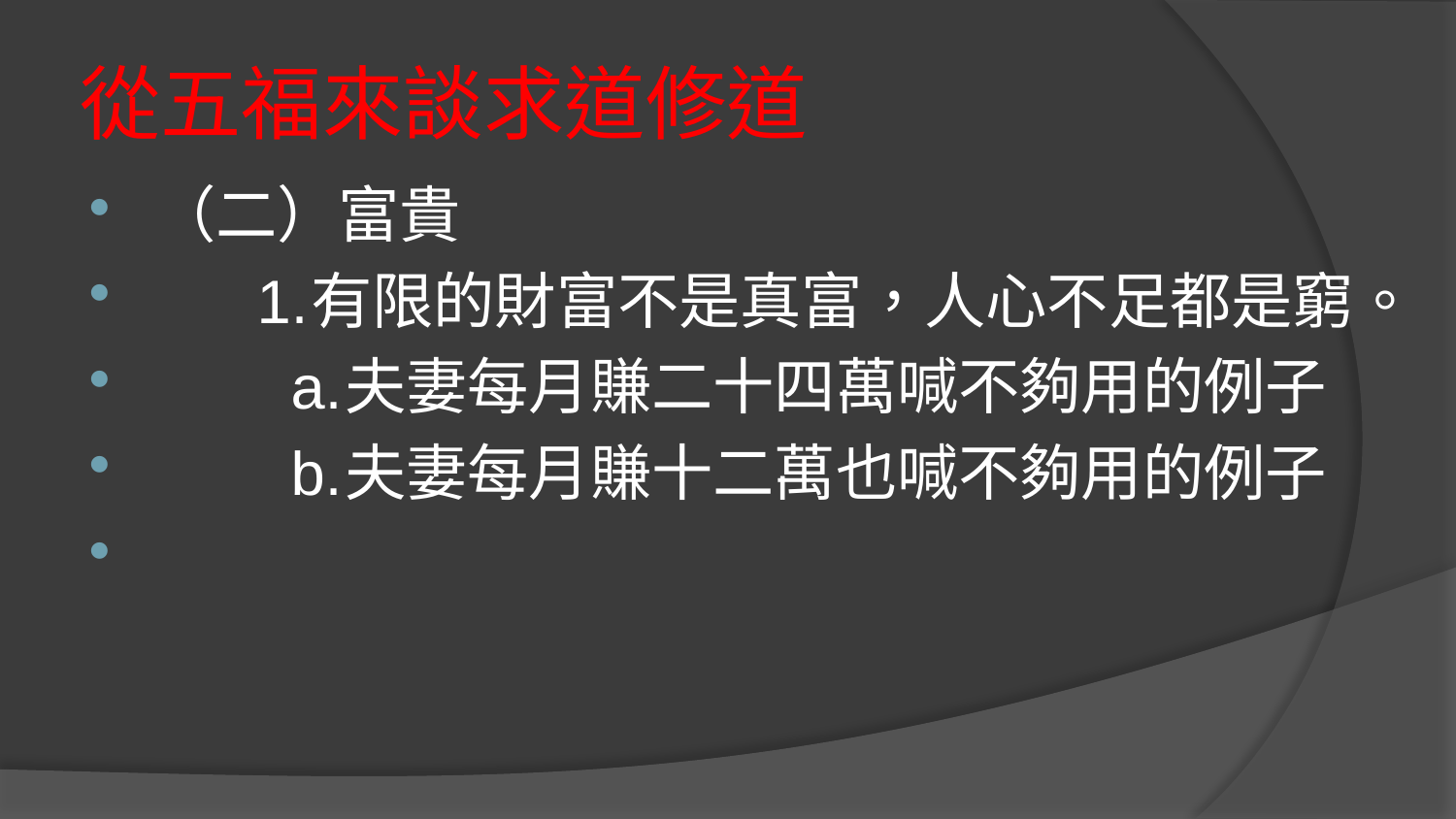

# 從五福來談求道修道
 （二）富貴
       1.有限的財富不是真富，人心不足都是窮。
         a.夫妻每月賺二十四萬喊不夠用的例子
         b.夫妻每月賺十二萬也喊不夠用的例子